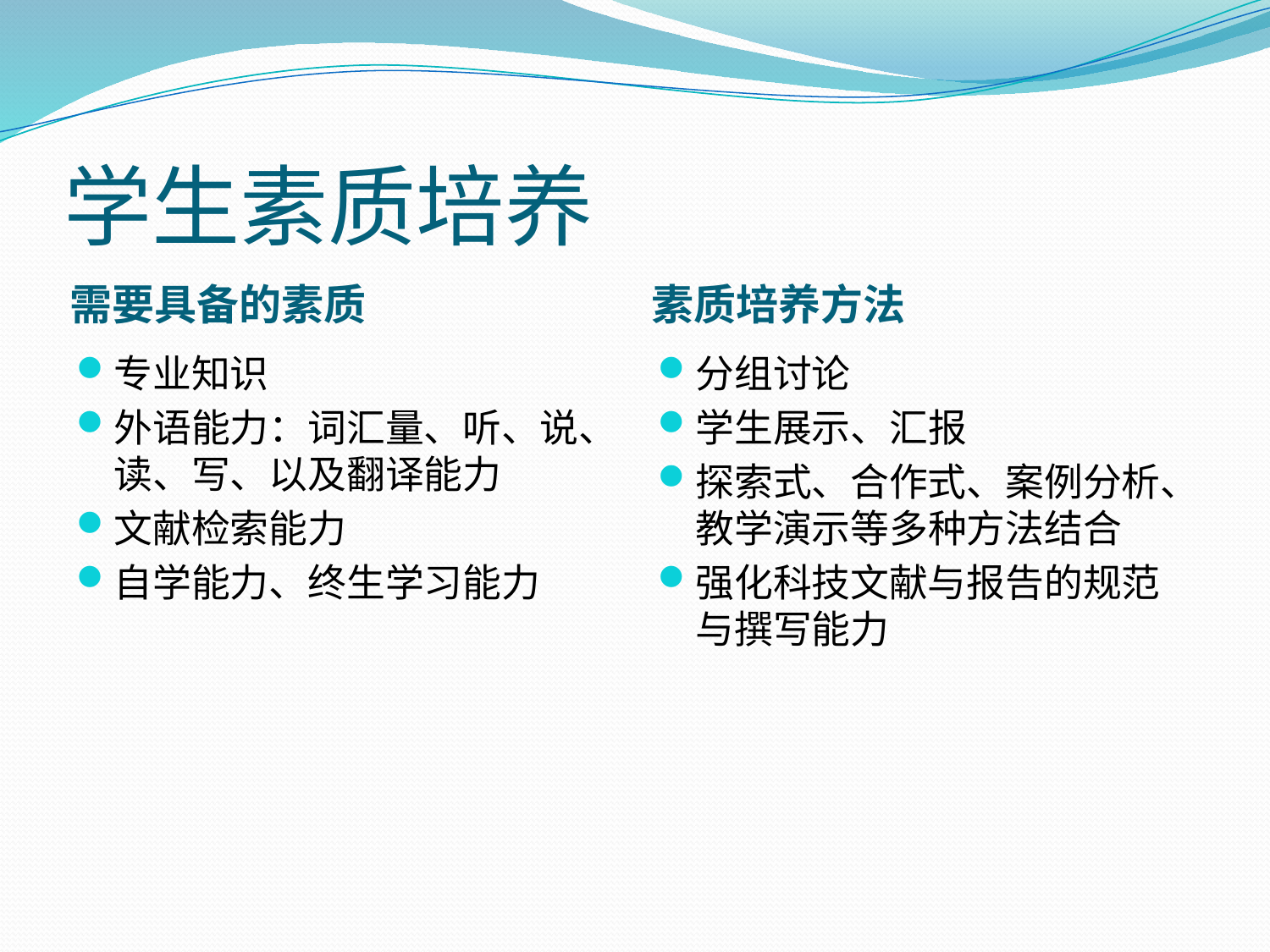

# 学生素质培养
需要具备的素质
素质培养方法
专业知识
外语能力：词汇量、听、说、读、写、以及翻译能力
文献检索能力
自学能力、终生学习能力
分组讨论
学生展示、汇报
探索式、合作式、案例分析、教学演示等多种方法结合
强化科技文献与报告的规范与撰写能力